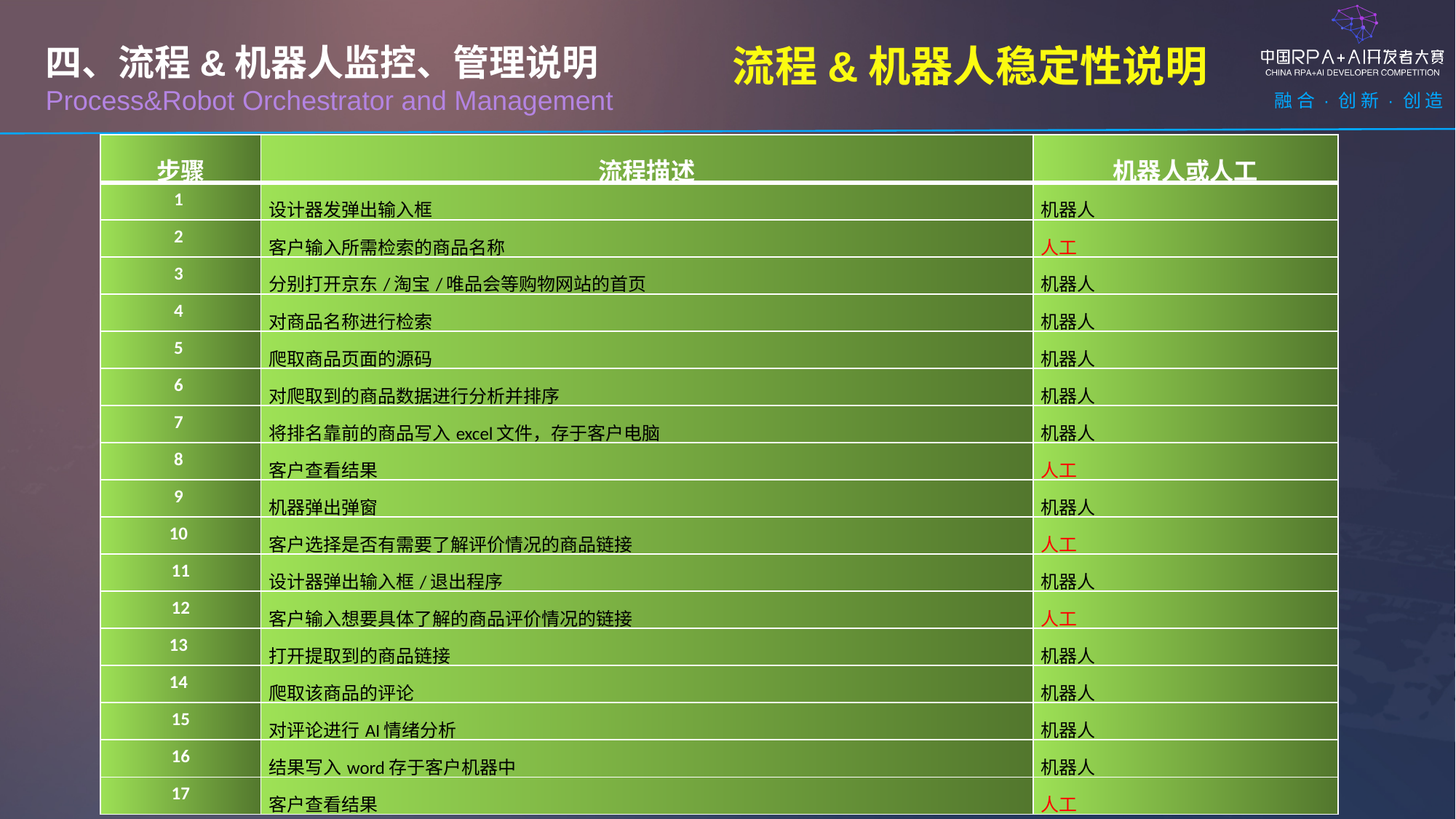

流程&机器人稳定性说明

四、流程&机器人监控、管理说明
Process&Robot Orchestrator and Management
| 步骤 | 流程描述 | 机器人或人工 |
| --- | --- | --- |
| 1 | 设计器发弹出输入框 | 机器人 |
| 2 | 客户输入所需检索的商品名称 | 人工 |
| 3 | 分别打开京东/淘宝/唯品会等购物网站的首页 | 机器人 |
| 4 | 对商品名称进行检索 | 机器人 |
| 5 | 爬取商品页面的源码 | 机器人 |
| 6 | 对爬取到的商品数据进行分析并排序 | 机器人 |
| 7 | 将排名靠前的商品写入excel文件，存于客户电脑 | 机器人 |
| 8 | 客户查看结果 | 人工 |
| 9 | 机器弹出弹窗 | 机器人 |
| 10 | 客户选择是否有需要了解评价情况的商品链接 | 人工 |
| 11 | 设计器弹出输入框/退出程序 | 机器人 |
| 12 | 客户输入想要具体了解的商品评价情况的链接 | 人工 |
| 13 | 打开提取到的商品链接 | 机器人 |
| 14 | 爬取该商品的评论 | 机器人 |
| 15 | 对评论进行AI情绪分析 | 机器人 |
| 16 | 结果写入word存于客户机器中 | 机器人 |
| 17 | 客户查看结果 | 人工 |